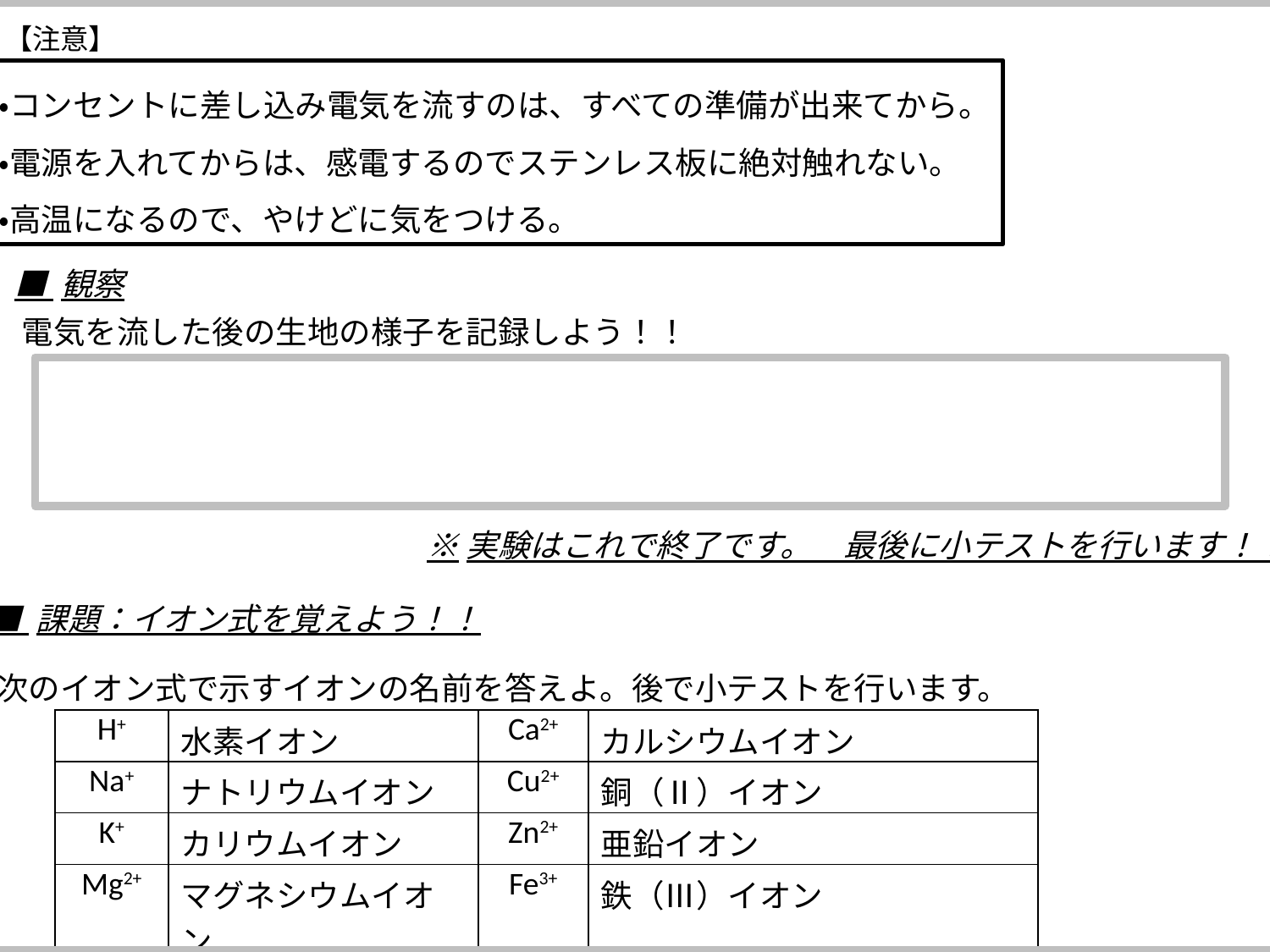

【注意】
・コンセントに差し込み電気を流すのは、すべての準備が出来てから。
・電源を入れてからは、感電するのでステンレス板に絶対触れない。
・高温になるので、やけどに気をつける。
■ 観察
電気を流した後の生地の様子を記録しよう！！

※実験はこれで終了です。　最後に小テストを行います！！
■ 課題：イオン式を覚えよう！！
次のイオン式で示すイオンの名前を答えよ。後で小テストを行います。
| H+ | 水素イオン | Ca2+ | カルシウムイオン |
| --- | --- | --- | --- |
| Na+ | ナトリウムイオン | Cu2+ | 銅（Ⅱ）イオン |
| K+ | カリウムイオン | Zn2+ | 亜鉛イオン |
| Mg2+ | マグネシウムイオン | Fe3+ | 鉄（Ⅲ）イオン |